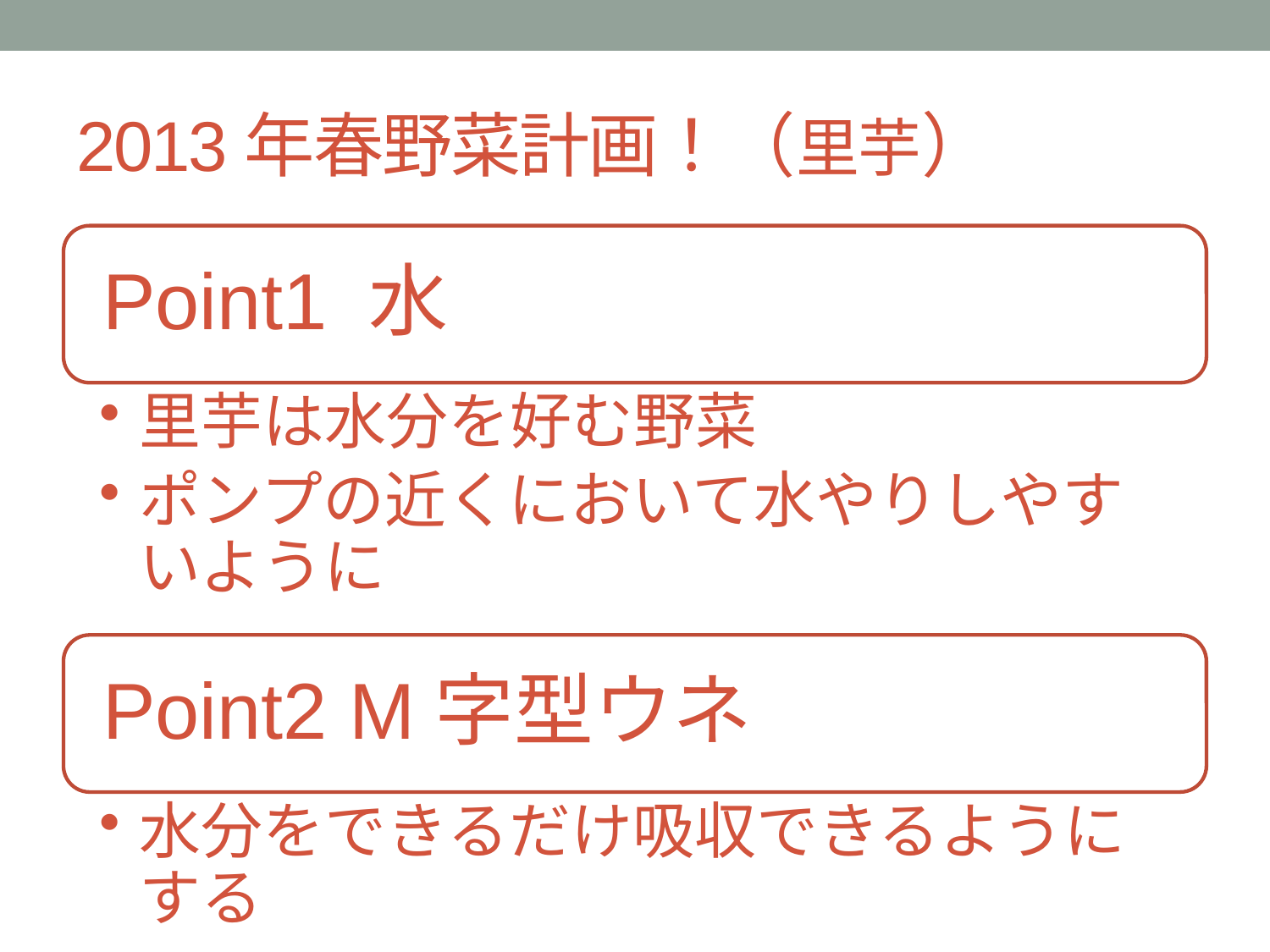

# 2013年春野菜計画！（里芋）
Point1 水
里芋は水分を好む野菜
ポンプの近くにおいて水やりしやすいように
Point2 M字型ウネ
水分をできるだけ吸収できるようにする